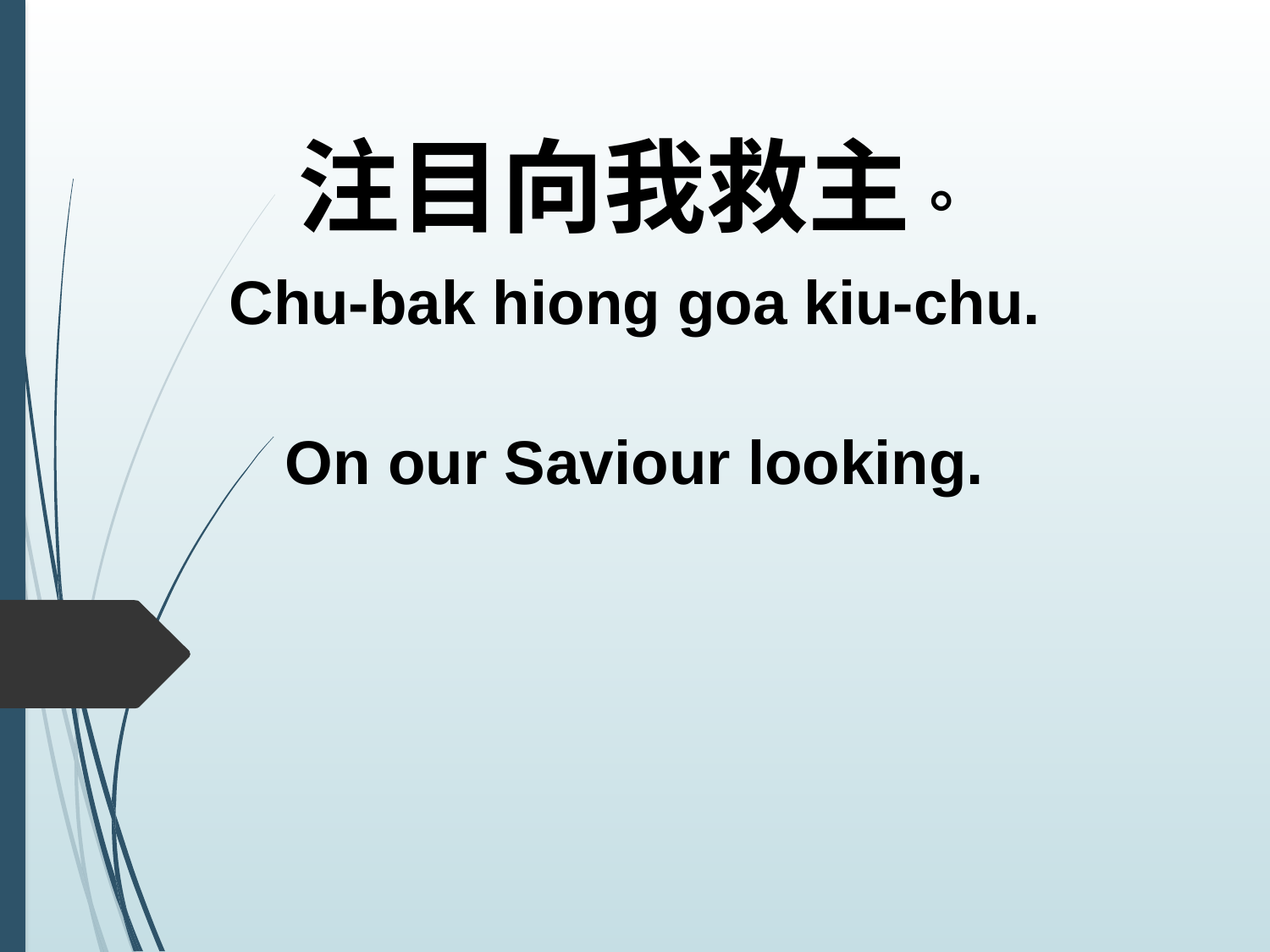

注目向我救主。
Chu-bak hiong goa kiu-chu.

On our Saviour looking.